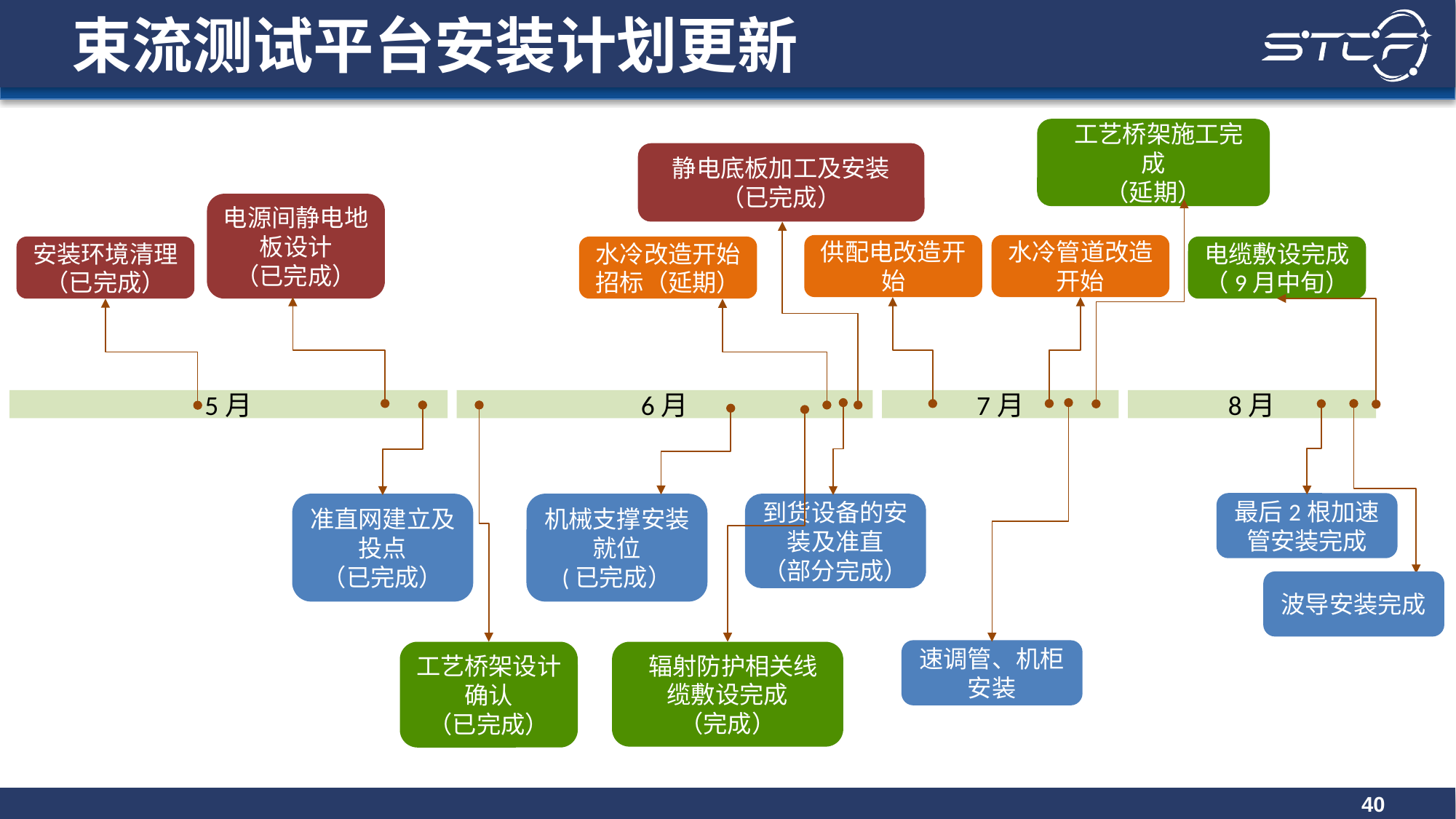

# 束流测试平台安装计划更新
 工艺桥架施工完成
（延期）
静电底板加工及安装
（已完成）
电源间静电地板设计
（已完成）
供配电改造开始
水冷管道改造开始
安装环境清理（已完成）
水冷改造开始招标（延期）
电缆敷设完成（9月中旬）
5月
6月
7月
8月
最后2根加速管安装完成
准直网建立及投点
（已完成）
机械支撑安装就位
(已完成）
到货设备的安装及准直
（部分完成）
波导安装完成
工艺桥架设计确认
（已完成）
 辐射防护相关线缆敷设完成
（完成）
速调管、机柜安装
40